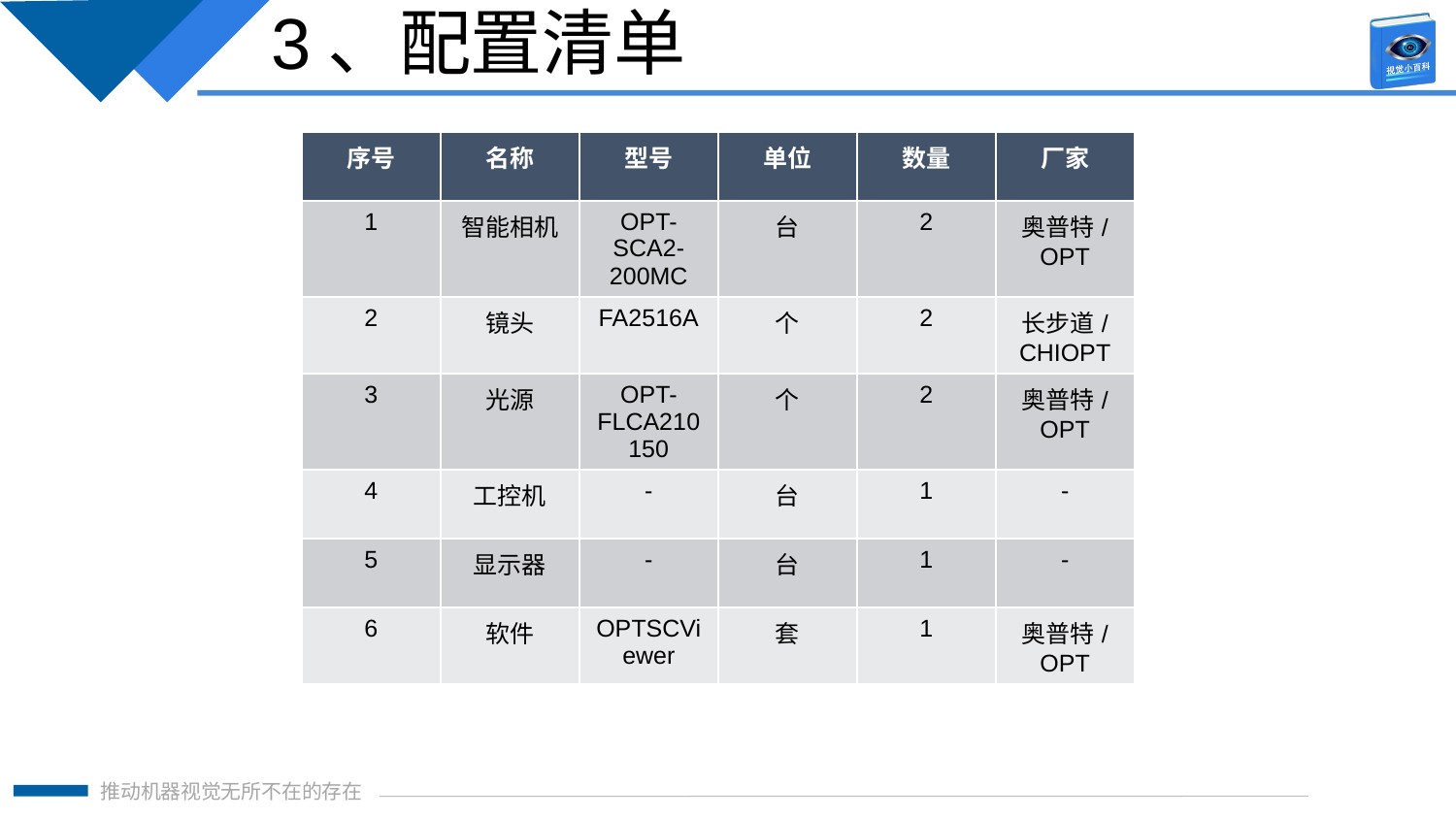

3、配置清单
| 序号 | 名称 | 型号 | 单位 | 数量 | 厂家 |
| --- | --- | --- | --- | --- | --- |
| 1 | 智能相机 | OPT-SCA2-200MC | 台 | 2 | 奥普特/OPT |
| 2 | 镜头 | FA2516A | 个 | 2 | 长步道/CHIOPT |
| 3 | 光源 | OPT-FLCA210150 | 个 | 2 | 奥普特/OPT |
| 4 | 工控机 | - | 台 | 1 | - |
| 5 | 显示器 | - | 台 | 1 | - |
| 6 | 软件 | OPTSCViewer | 套 | 1 | 奥普特/OPT |